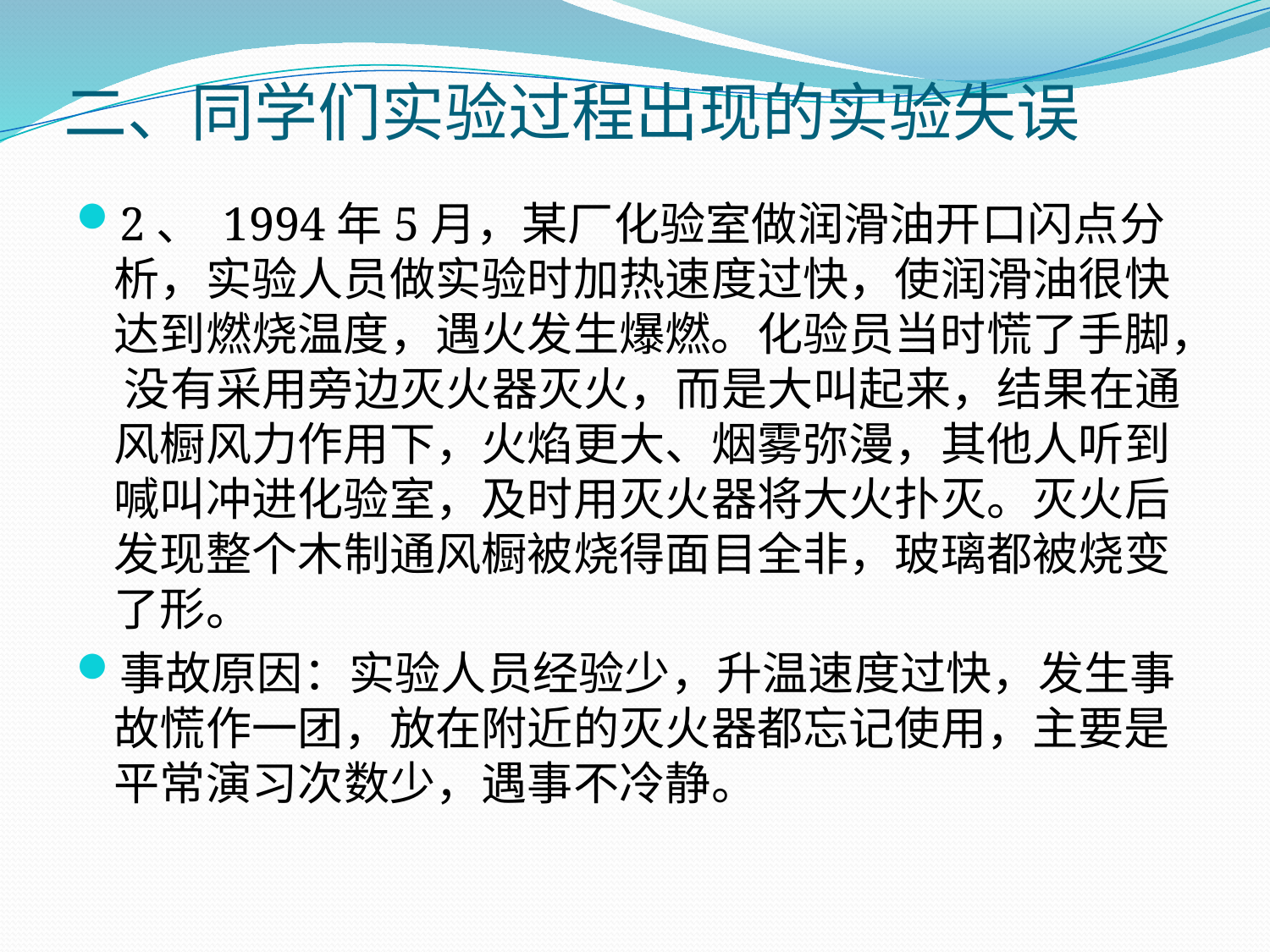

# 二、同学们实验过程出现的实验失误
2、 1994年5月，某厂化验室做润滑油开口闪点分析，实验人员做实验时加热速度过快，使润滑油很快达到燃烧温度，遇火发生爆燃。化验员当时慌了手脚， 没有采用旁边灭火器灭火，而是大叫起来，结果在通风橱风力作用下，火焰更大、烟雾弥漫，其他人听到喊叫冲进化验室，及时用灭火器将大火扑灭。灭火后发现整个木制通风橱被烧得面目全非，玻璃都被烧变了形。
事故原因：实验人员经验少，升温速度过快，发生事故慌作一团，放在附近的灭火器都忘记使用，主要是平常演习次数少，遇事不冷静。